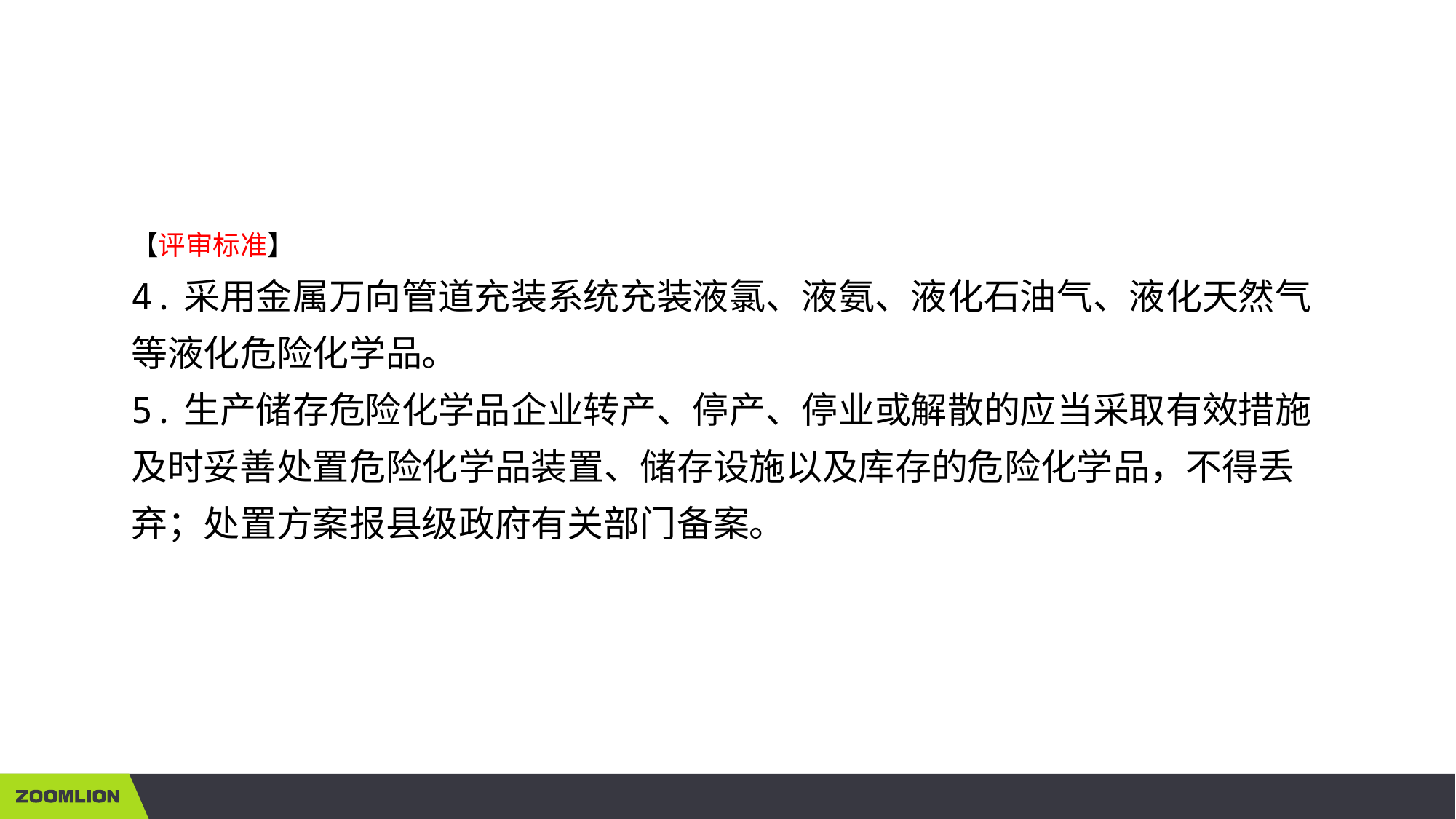

【评审标准】
4.采用金属万向管道充装系统充装液氯、液氨、液化石油气、液化天然气等液化危险化学品。
5.生产储存危险化学品企业转产、停产、停业或解散的应当采取有效措施及时妥善处置危险化学品装置、储存设施以及库存的危险化学品，不得丢弃；处置方案报县级政府有关部门备案。